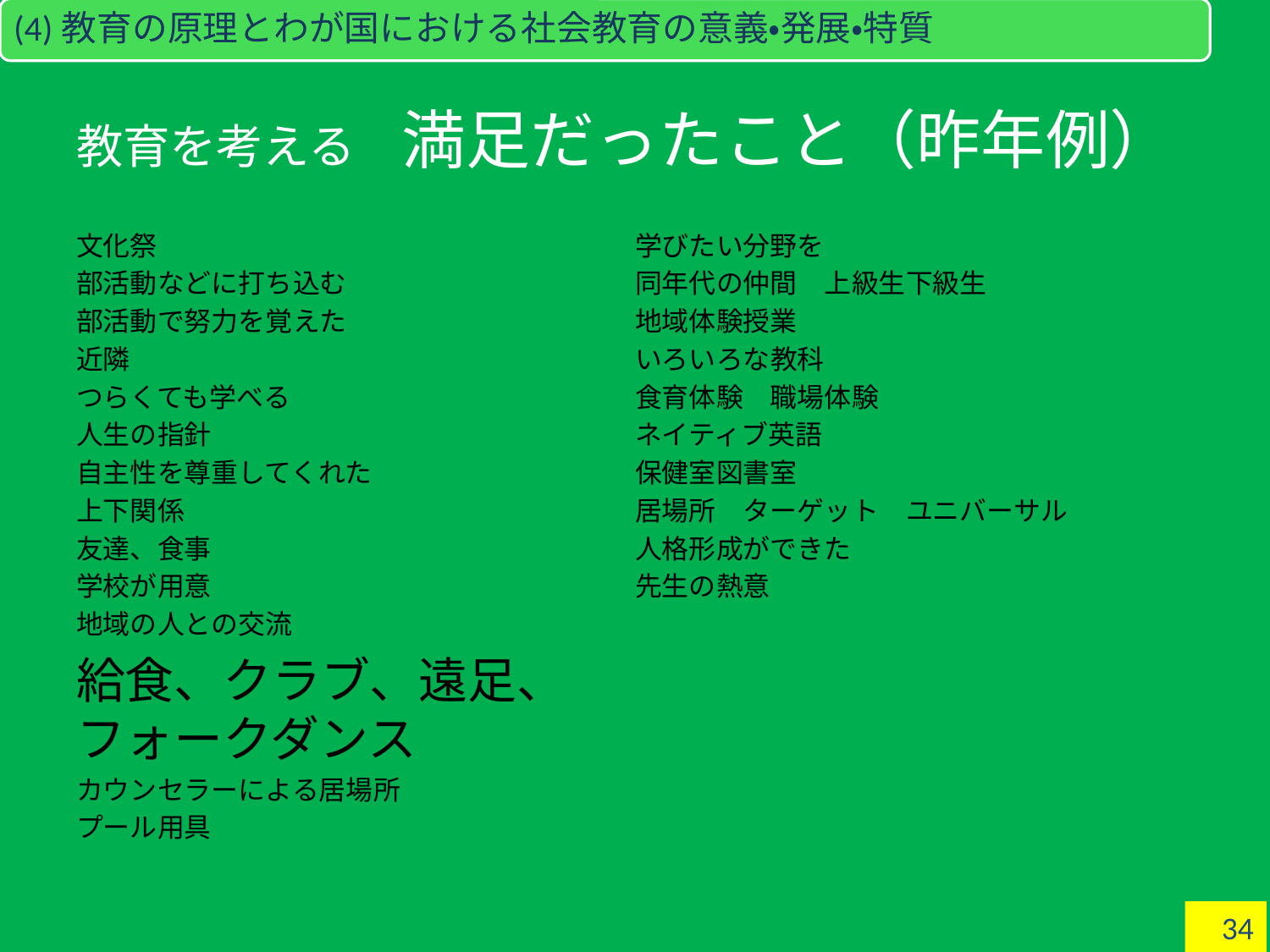

(4)教育の原理とわが国における社会教育の意義・発展・特質
# 教育を考える　満足だったこと（昨年例）
文化祭
部活動などに打ち込む
部活動で努力を覚えた
近隣
つらくても学べる
人生の指針
自主性を尊重してくれた
上下関係
友達、食事
学校が用意
地域の人との交流
給食、クラブ、遠足、フォークダンス
カウンセラーによる居場所
プール用具
学びたい分野を
同年代の仲間　上級生下級生
地域体験授業
いろいろな教科
食育体験　職場体験
ネイティブ英語
保健室図書室
居場所　ターゲット　ユニバーサル
人格形成ができた
先生の熱意

34